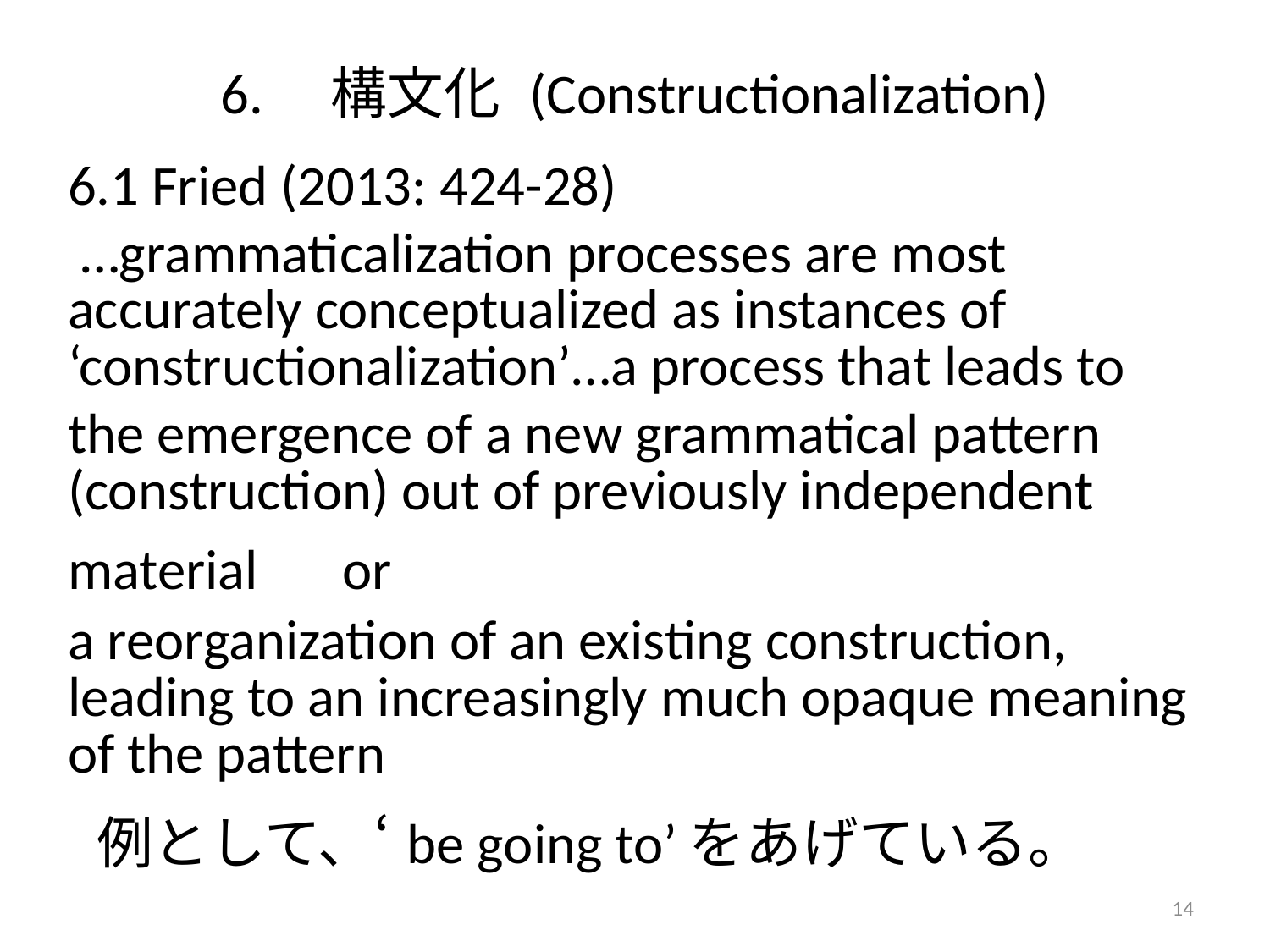

# 6.　構文化 (Constructionalization)
6.1 Fried (2013: 424-28)
 …grammaticalization processes are most  accurately conceptualized as instances of ‘constructionalization’…a process that leads to
the emergence of a new grammatical pattern (construction) out of previously independent material　or
a reorganization of an existing construction, leading to an increasingly much opaque meaning of the pattern
 例として、‘be going to’をあげている。
14